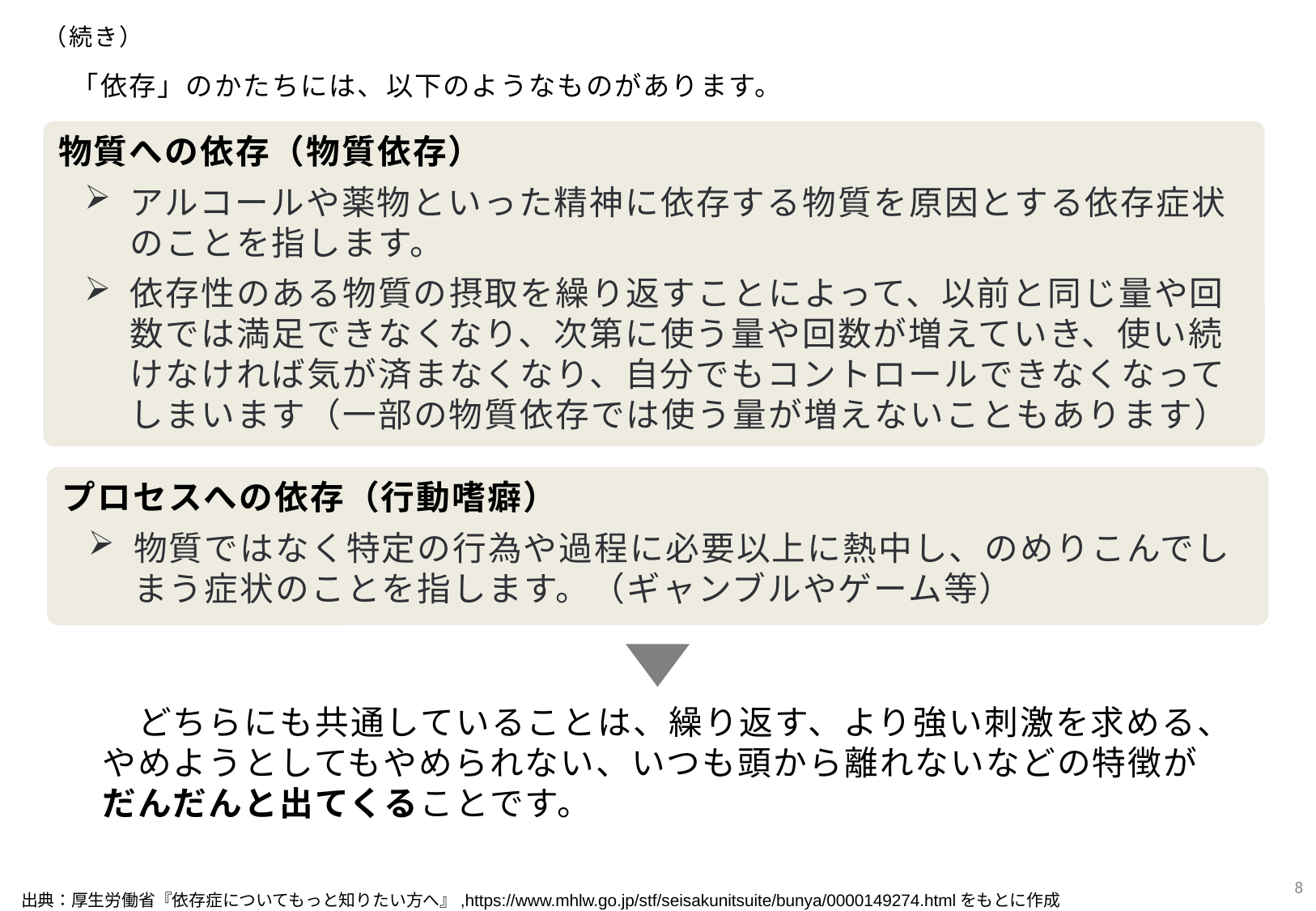

（続き）
「依存」のかたちには、以下のようなものがあります。
物質への依存（物質依存）
アルコールや薬物といった精神に依存する物質を原因とする依存症状のことを指します。
依存性のある物質の摂取を繰り返すことによって、以前と同じ量や回数では満足できなくなり、次第に使う量や回数が増えていき、使い続けなければ気が済まなくなり、自分でもコントロールできなくなってしまいます（一部の物質依存では使う量が増えないこともあります）
プロセスへの依存（行動嗜癖）
物質ではなく特定の行為や過程に必要以上に熱中し、のめりこんでしまう症状のことを指します。（ギャンブルやゲーム等）

　どちらにも共通していることは、繰り返す、より強い刺激を求める、やめようとしてもやめられない、いつも頭から離れないなどの特徴がだんだんと出てくることです。
8
出典：厚生労働省『依存症についてもっと知りたい方へ』,https://www.mhlw.go.jp/stf/seisakunitsuite/bunya/0000149274.htmlをもとに作成